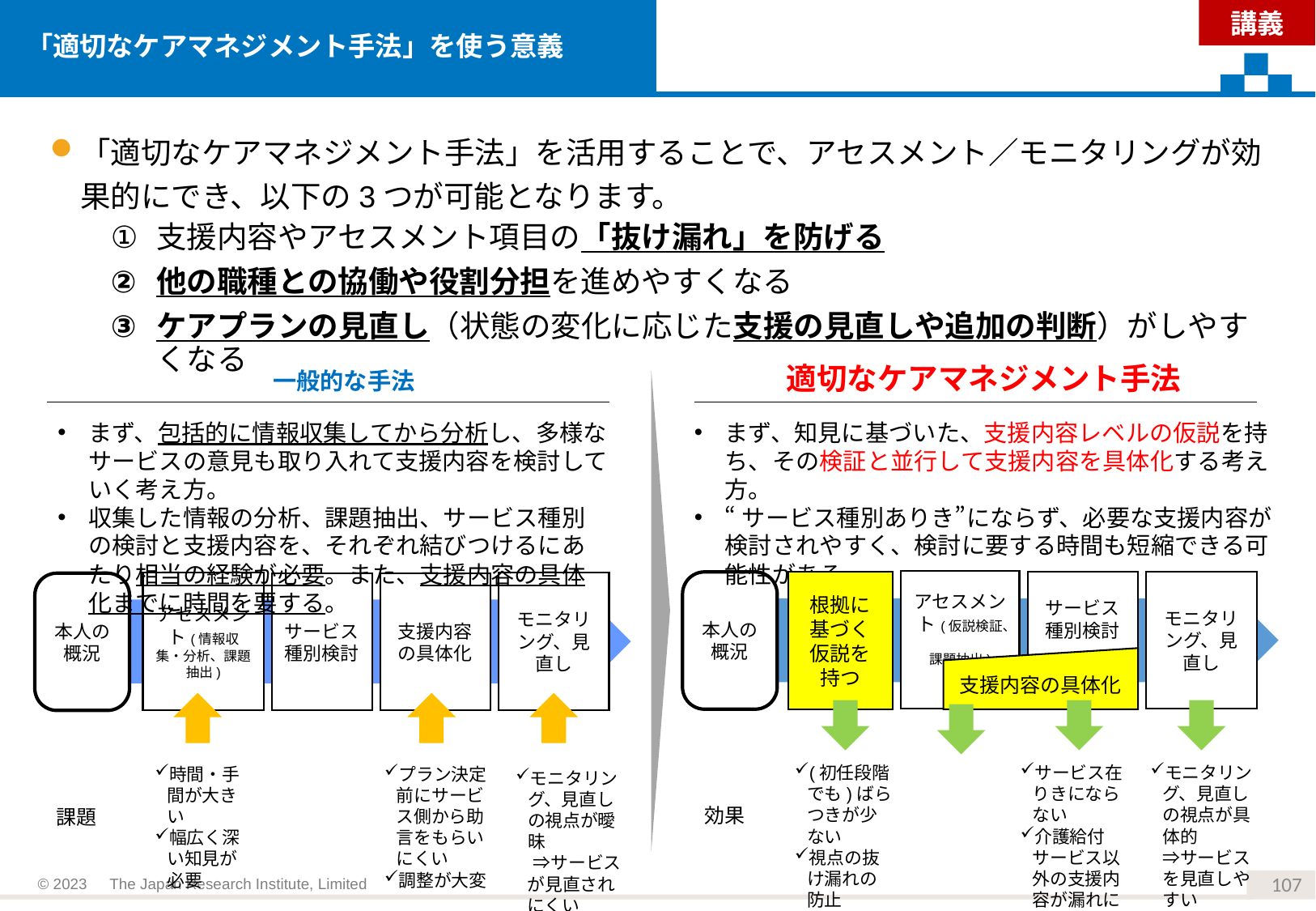

# 「適切なケアマネジメント手法」を使う意義
講義
「適切なケアマネジメント手法」を活用することで、アセスメント／モニタリングが効果的にでき、以下の3つが可能となります。
支援内容やアセスメント項目の「抜け漏れ」を防げる
他の職種との協働や役割分担を進めやすくなる
ケアプランの見直し（状態の変化に応じた支援の見直しや追加の判断）がしやすくなる
適切なケアマネジメント手法
一般的な手法
まず、包括的に情報収集してから分析し、多様なサービスの意見も取り入れて支援内容を検討していく考え方。
収集した情報の分析、課題抽出、サービス種別の検討と支援内容を、それぞれ結びつけるにあたり相当の経験が必要。また、支援内容の具体化までに時間を要する。
まず、知見に基づいた、支援内容レベルの仮説を持ち、その検証と並行して支援内容を具体化する考え方。
“サービス種別ありき”にならず、必要な支援内容が検討されやすく、検討に要する時間も短縮できる可能性がある。
アセスメント(仮説検証、
課題抽出)

サービス
種別検討
モニタリング、見直し
根拠に
基づく
仮説を
持つ
本人の概況
アセスメント(情報収集・分析、課題抽出)
モニタリング、見直し
本人の概況
サービス
種別検討
支援内容の具体化

支援内容の具体化

(初任段階でも)ばらつきが少ない
視点の抜け漏れの防止
サービス在りきにならない
介護給付サービス以外の支援内容が漏れにくい
モニタリング、見直しの視点が具体的
⇒サービスを見直しやすい
時間・手間が大きい
幅広く深い知見が必要
プラン決定前にサービス側から助言をもらいにくい
調整が大変
モニタリング、見直しの視点が曖昧
　⇒サービスが見直されにくい
効果
課題
107